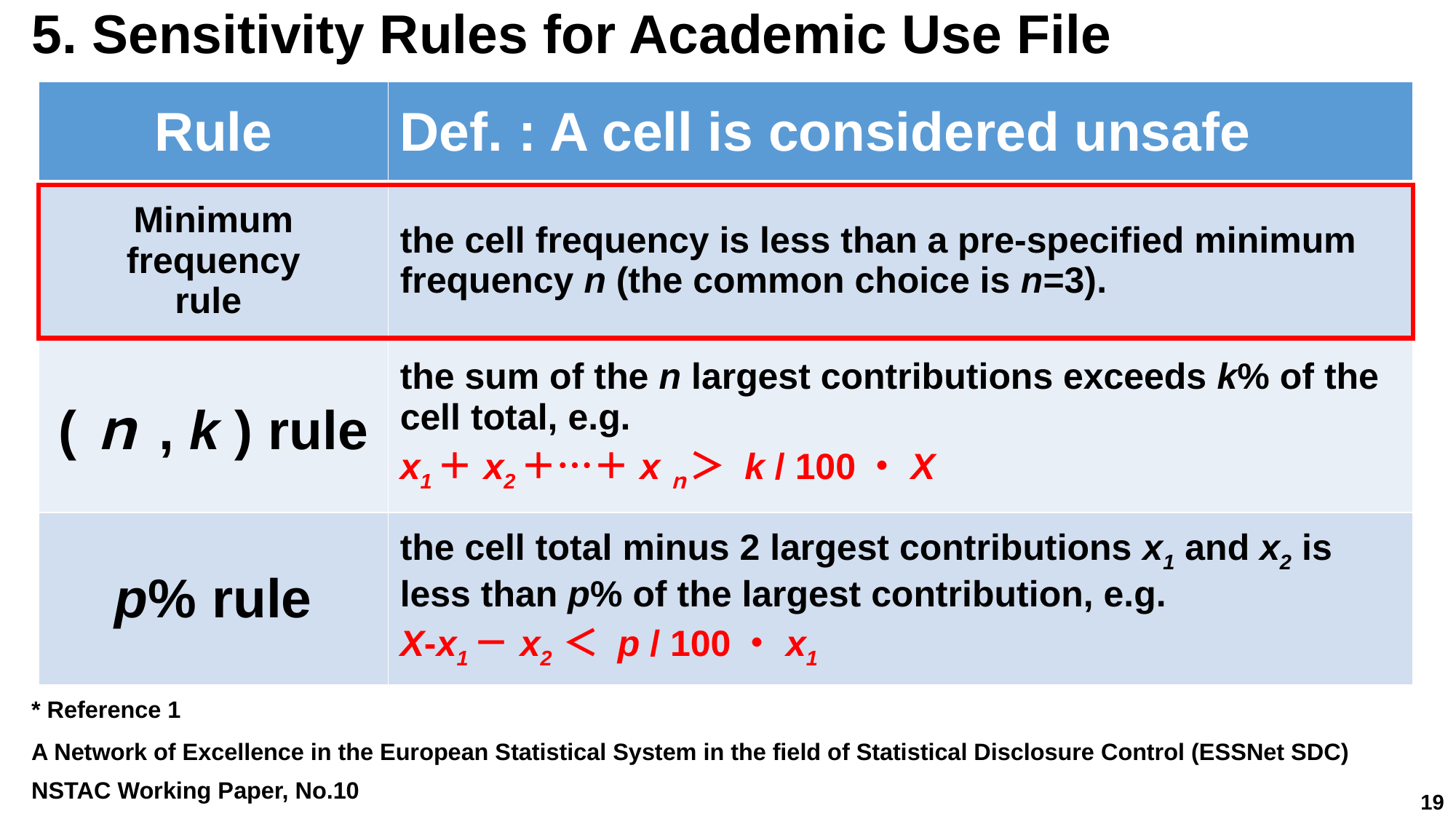

# 5. Sensitivity Rules for Academic Use File
| Rule | Def. : A cell is considered unsafe |
| --- | --- |
| Minimum frequency rule | the cell frequency is less than a pre-specified minimum frequency n (the common choice is n=3). |
| (ｎ, k ) rule | the sum of the n largest contributions exceeds k% of the cell total, e.g. x1＋x2＋…＋xｎ＞ k / 100・X |
| p% rule | the cell total minus 2 largest contributions x1 and x2 is less than p% of the largest contribution, e.g. X-x1－x2 ＜ p / 100・x1 |

* Reference 1
A Network of Excellence in the European Statistical System in the field of Statistical Disclosure Control (ESSNet SDC)
NSTAC Working Paper, No.10
19